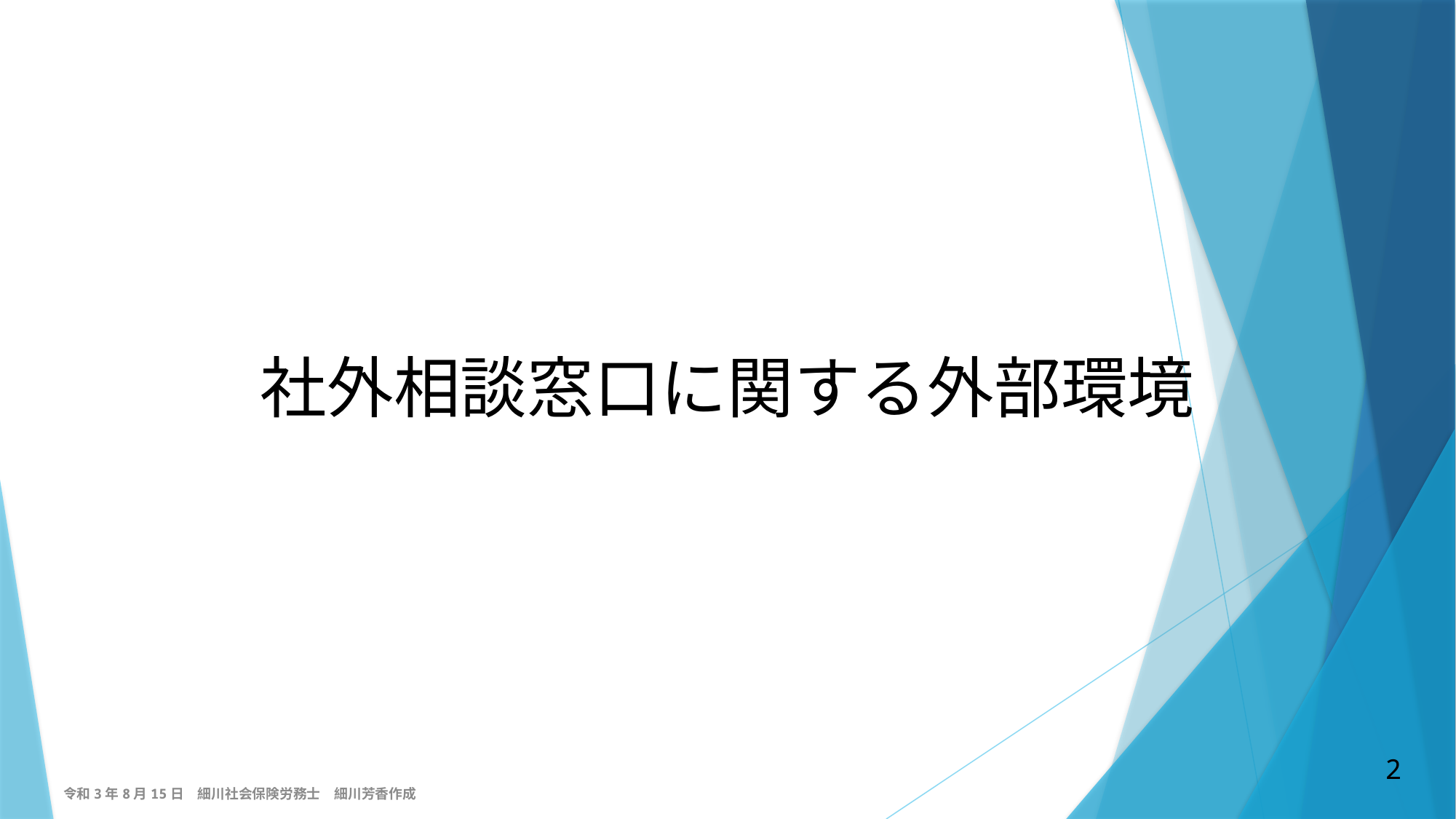

# 社外相談窓口に関する外部環境
2
令和3年8月15日　細川社会保険労務士　細川芳香作成